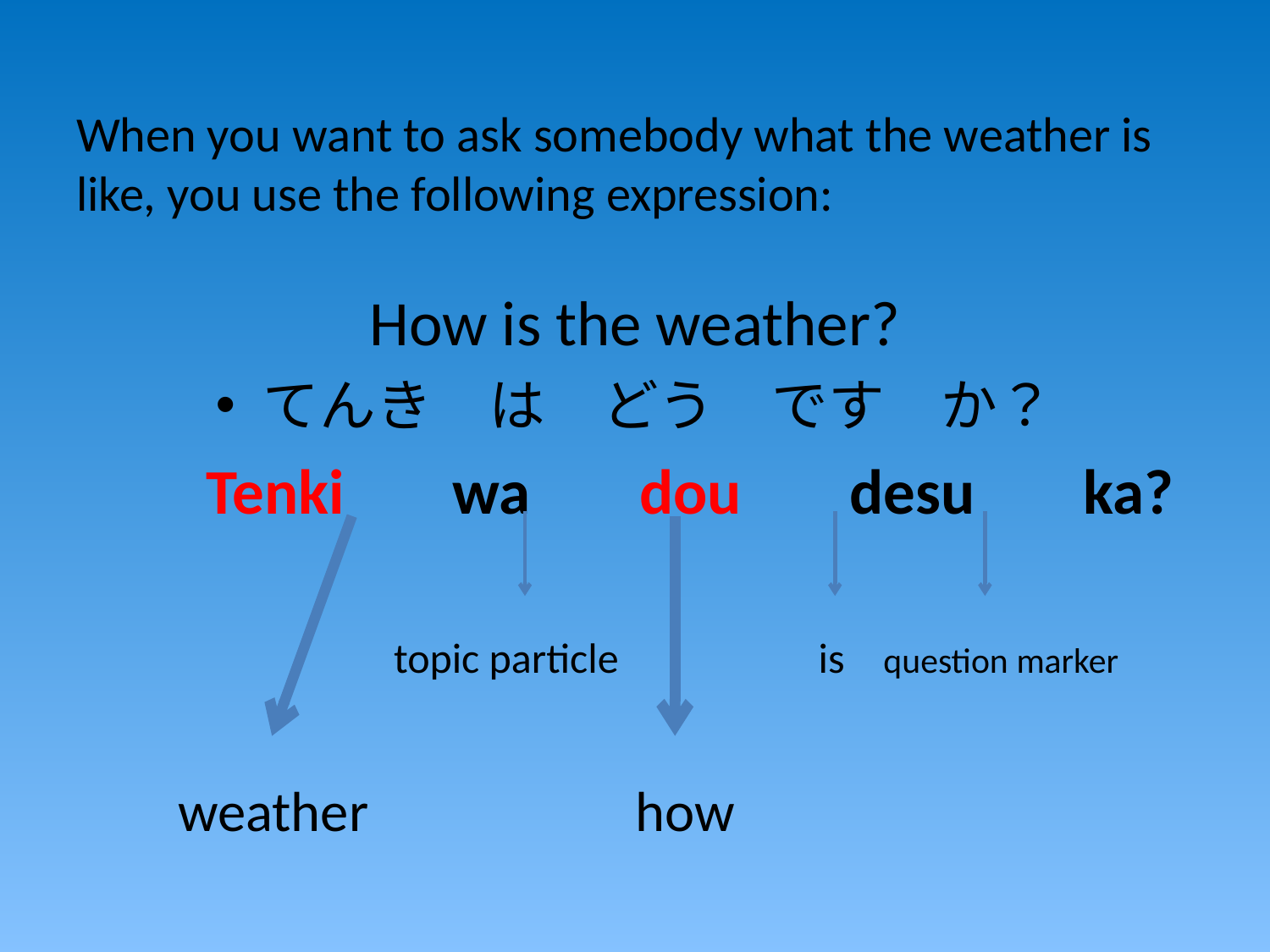

# When you want to ask somebody what the weather is like, you use the following expression:
How is the weather?
てんき　は　どう　です　か？
　　Tenki　 wa 　dou 　desu　 ka?

                         topic particle                     is    question marker

        weather                     how